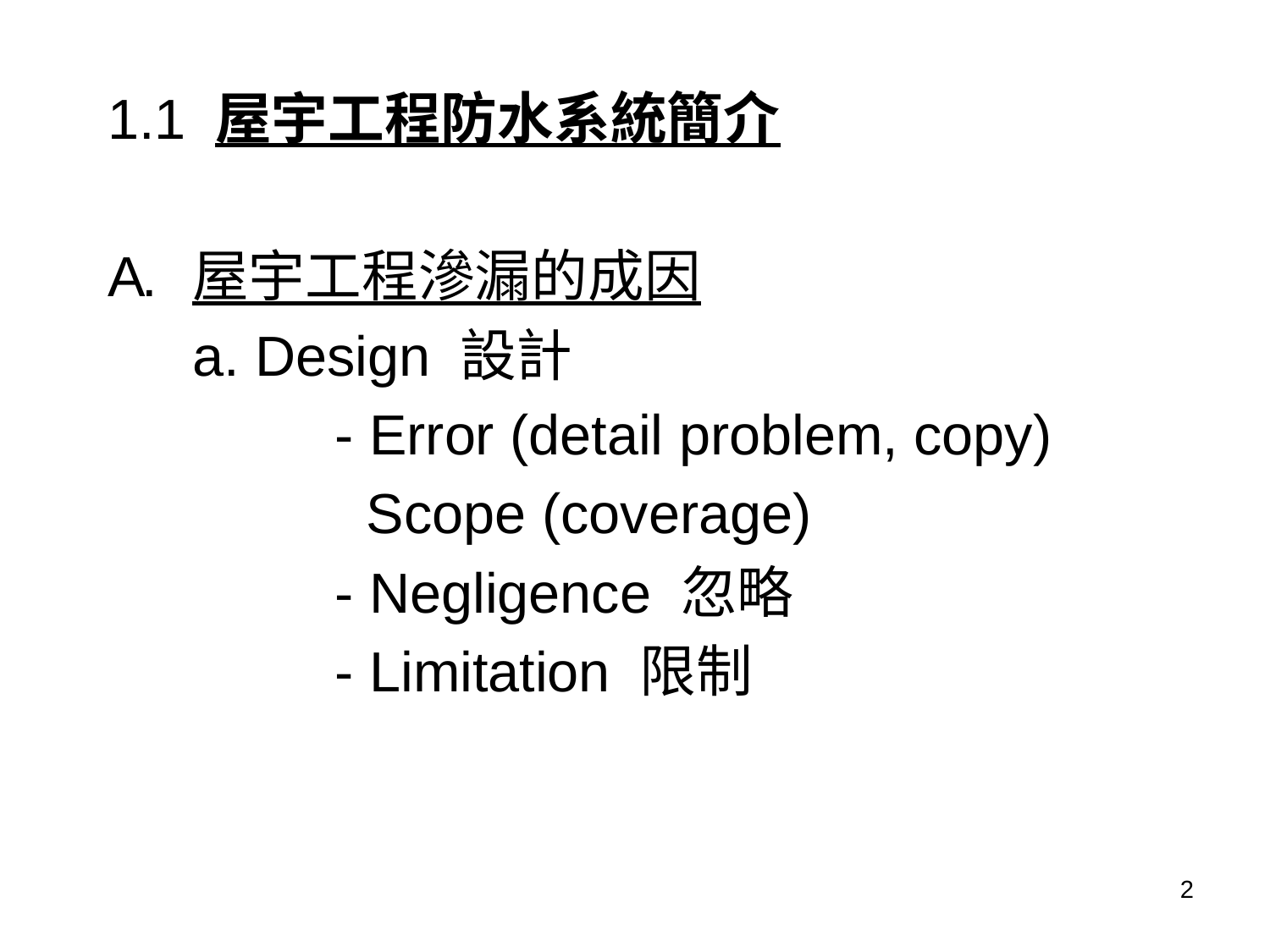

1.1 屋宇工程防水系統簡介

屋宇工程滲漏的成因
	a. Design 設計
		 - Error (detail problem, copy)
		   Scope (coverage)
		 - Negligence 忽略
		 - Limitation 限制

2